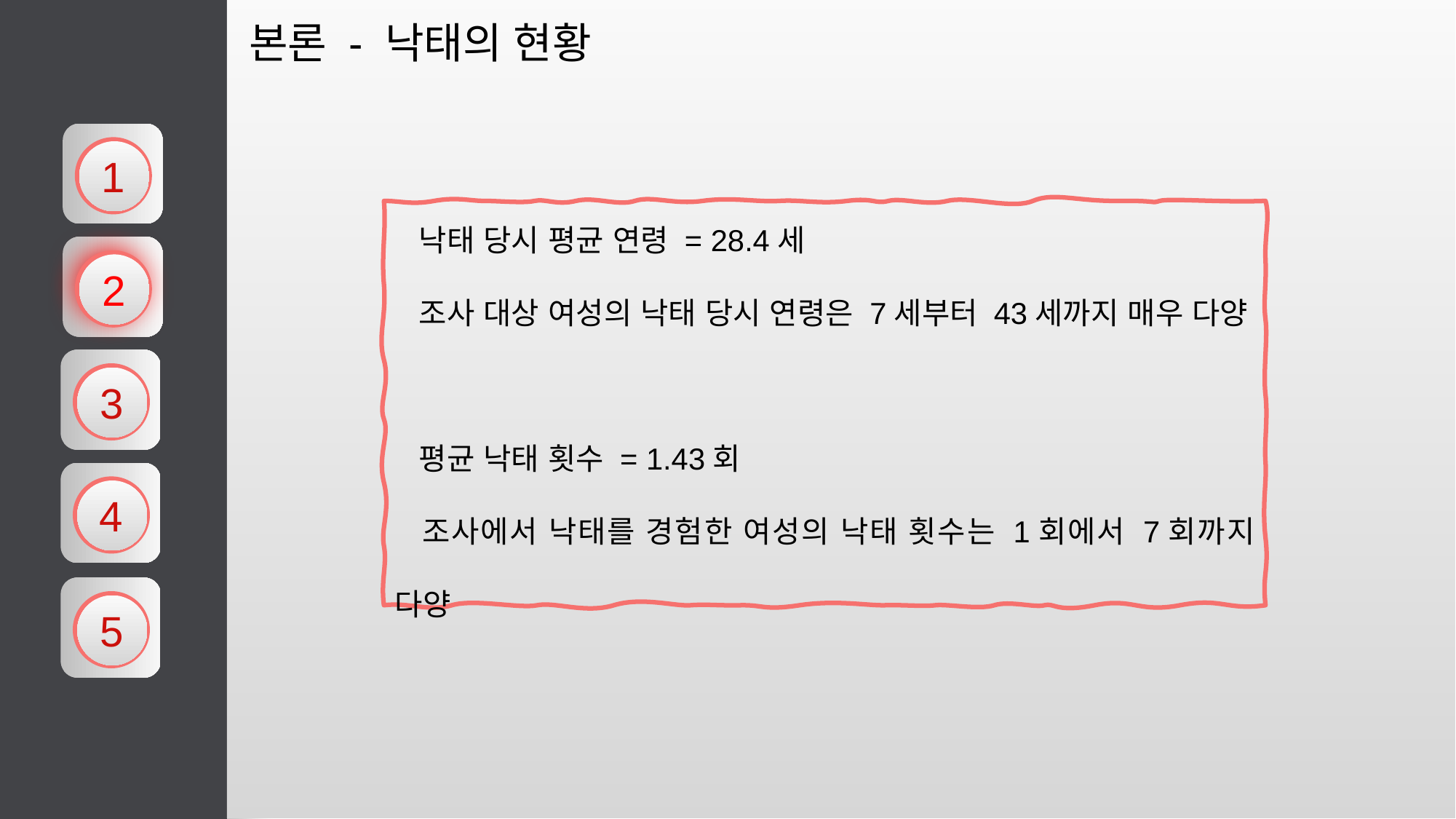

본론 - 낙태의 현황

1
  낙태 당시 평균 연령 = 28.4세
  조사 대상 여성의 낙태 당시 연령은 7세부터 43세까지 매우 다양

  평균 낙태 횟수 = 1.43회
  조사에서 낙태를 경험한 여성의 낙태 횟수는 1회에서 7회까지 다양

2

3

4

5